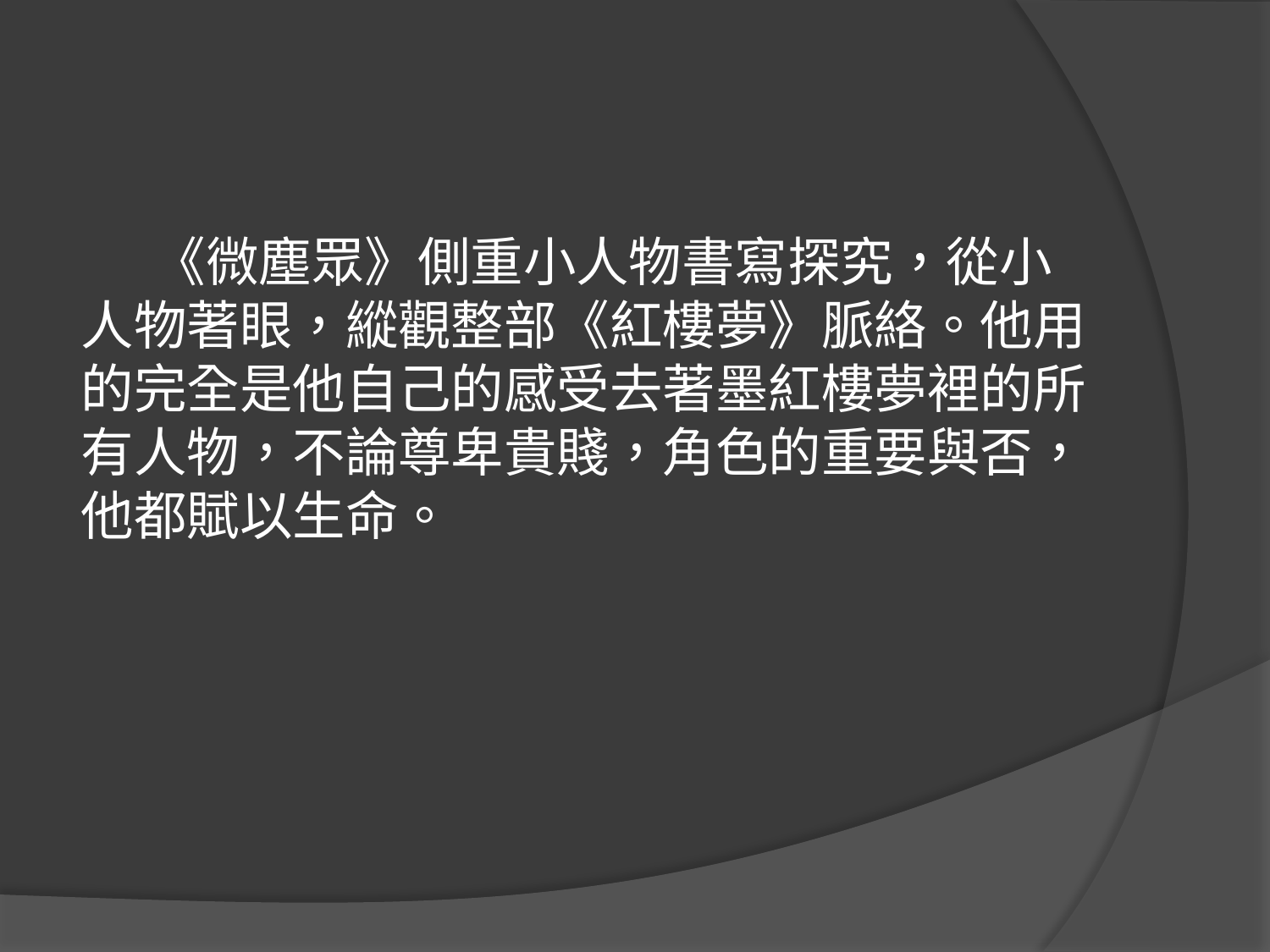

#
     《微塵眾》側重小人物書寫探究，從小人物著眼，縱觀整部《紅樓夢》脈絡。他用的完全是他自己的感受去著墨紅樓夢裡的所有人物，不論尊卑貴賤，角色的重要與否，他都賦以生命。